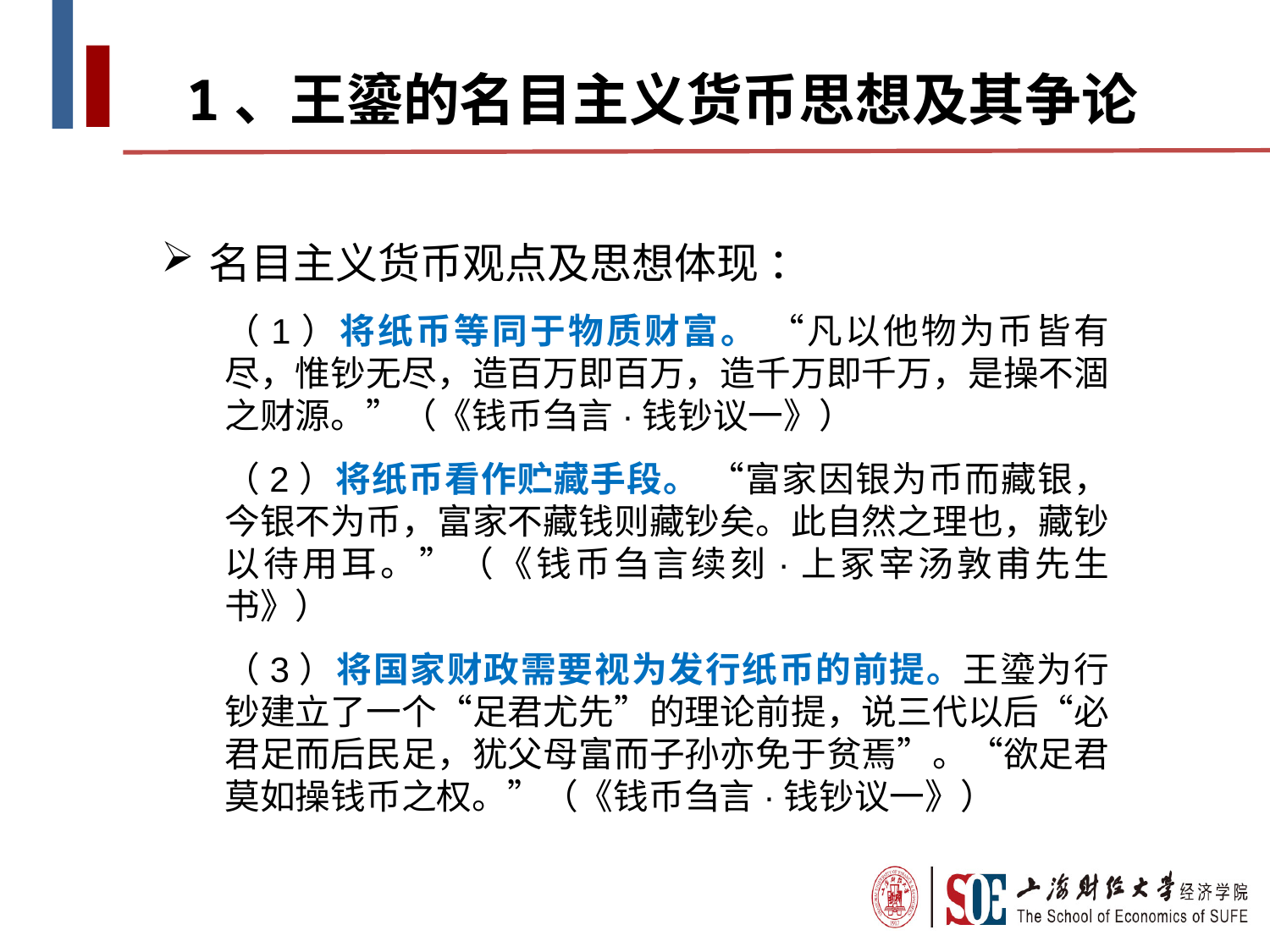

1、王鎏的名目主义货币思想及其争论
名目主义货币观点及思想体现 ：
（1）将纸币等同于物质财富。 “凡以他物为币皆有尽，惟钞无尽，造百万即百万，造千万即千万，是操不涸之财源。”（《钱币刍言·钱钞议一》）
（2）将纸币看作贮藏手段。 “富家因银为币而藏银，今银不为币，富家不藏钱则藏钞矣。此自然之理也，藏钞以待用耳。”（《钱币刍言续刻·上冢宰汤敦甫先生书》）
（3）将国家财政需要视为发行纸币的前提。王瑬为行钞建立了一个“足君尤先”的理论前提，说三代以后“必君足而后民足，犹父母富而子孙亦免于贫焉”。“欲足君莫如操钱币之权。”（《钱币刍言·钱钞议一》）